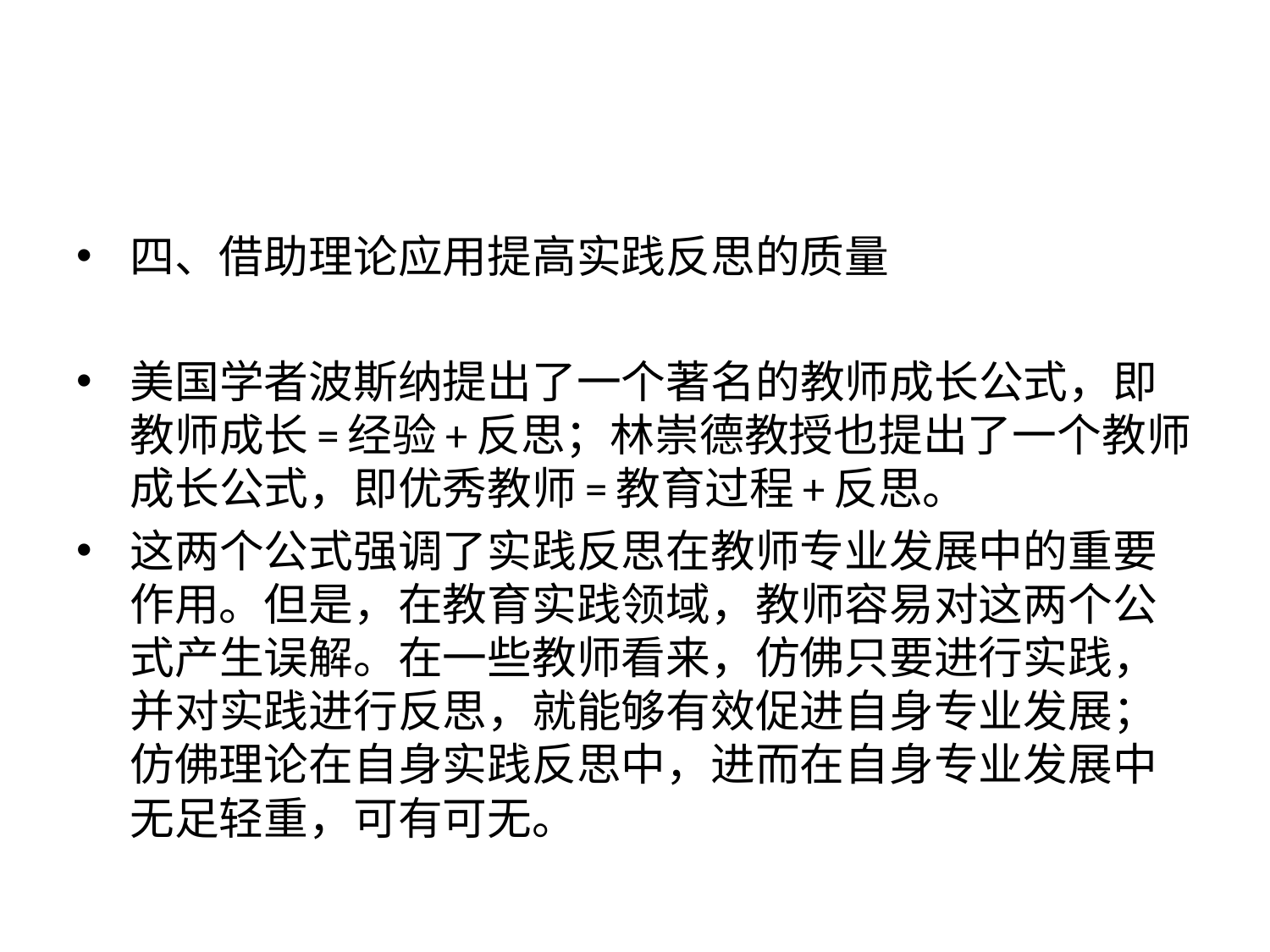

#
四、借助理论应用提高实践反思的质量

美国学者波斯纳提出了一个著名的教师成长公式，即教师成长=经验+反思；林崇德教授也提出了一个教师成长公式，即优秀教师=教育过程+反思。
这两个公式强调了实践反思在教师专业发展中的重要作用。但是，在教育实践领域，教师容易对这两个公式产生误解。在一些教师看来，仿佛只要进行实践，并对实践进行反思，就能够有效促进自身专业发展；仿佛理论在自身实践反思中，进而在自身专业发展中无足轻重，可有可无。